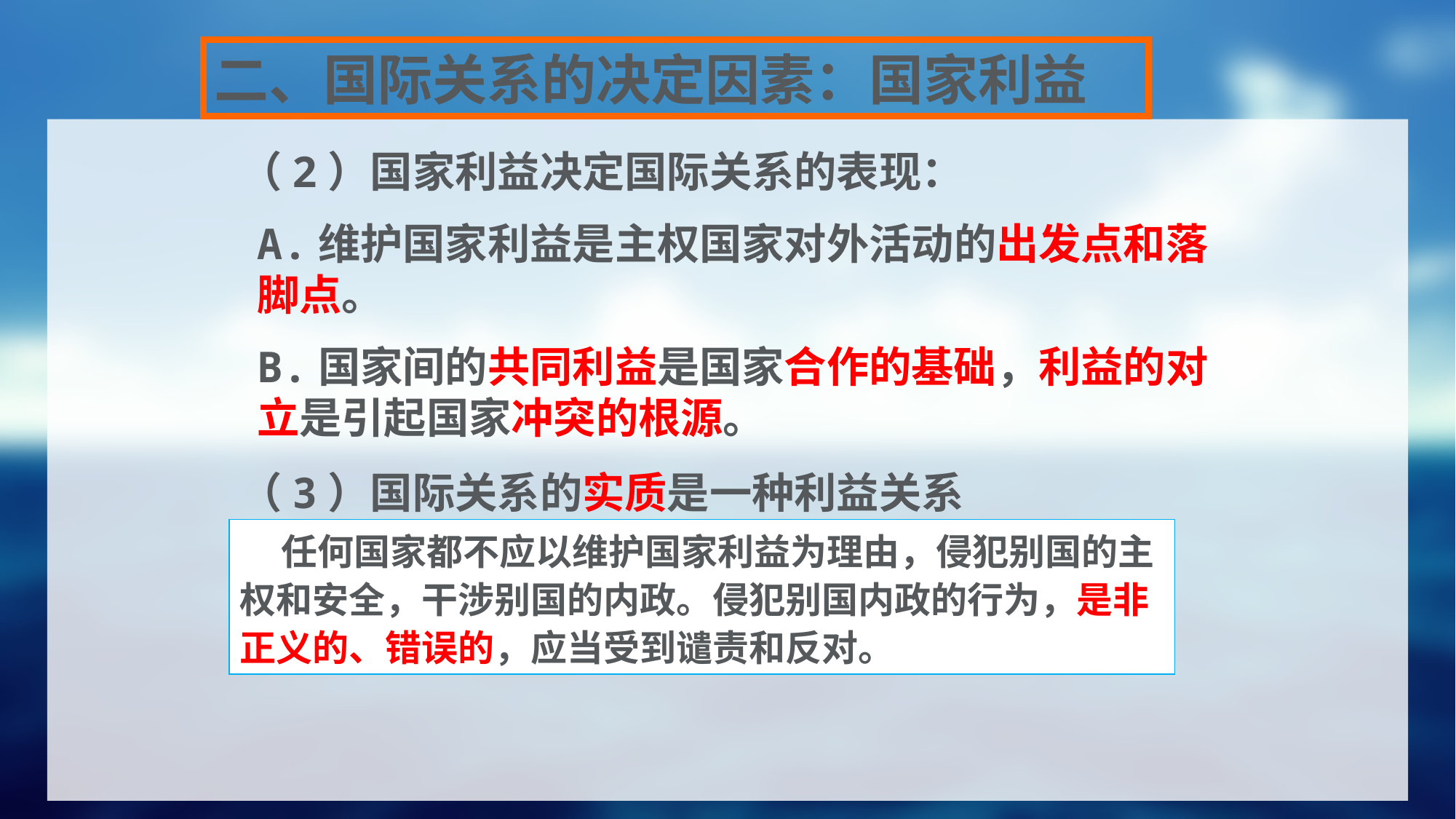

二、国际关系的决定因素：国家利益
（2）国家利益决定国际关系的表现：
A.维护国家利益是主权国家对外活动的出发点和落脚点。
B.国家间的共同利益是国家合作的基础，利益的对立是引起国家冲突的根源。
（3）国际关系的实质是一种利益关系

    任何国家都不应以维护国家利益为理由，侵犯别国的主权和安全，干涉别国的内政。侵犯别国内政的行为，是非正义的、错误的，应当受到谴责和反对。